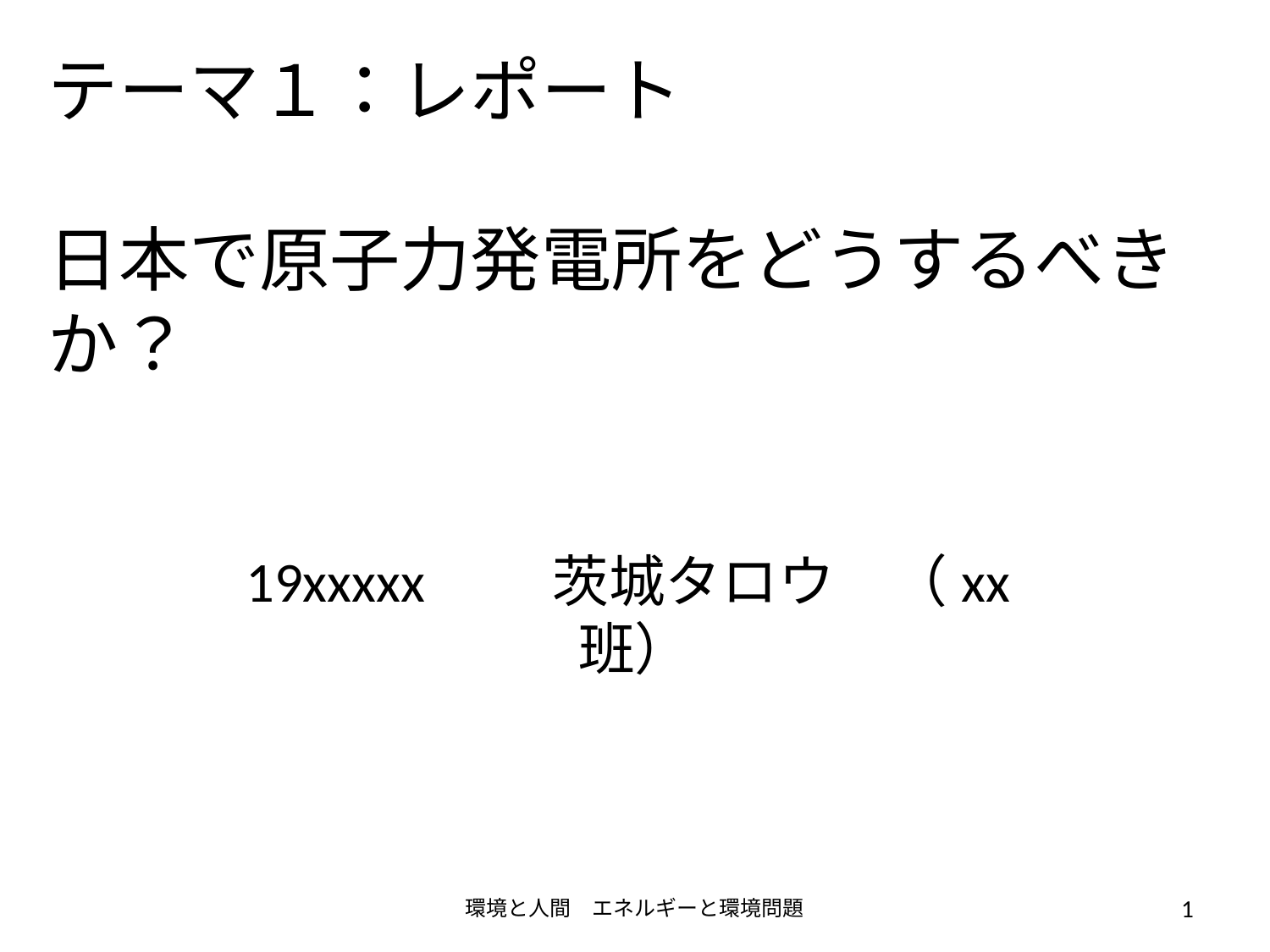

# テーマ１：レポート 日本で原子力発電所をどうするべきか？
19xxxxx　　茨城タロウ　（xx班）
環境と人間　エネルギーと環境問題
1